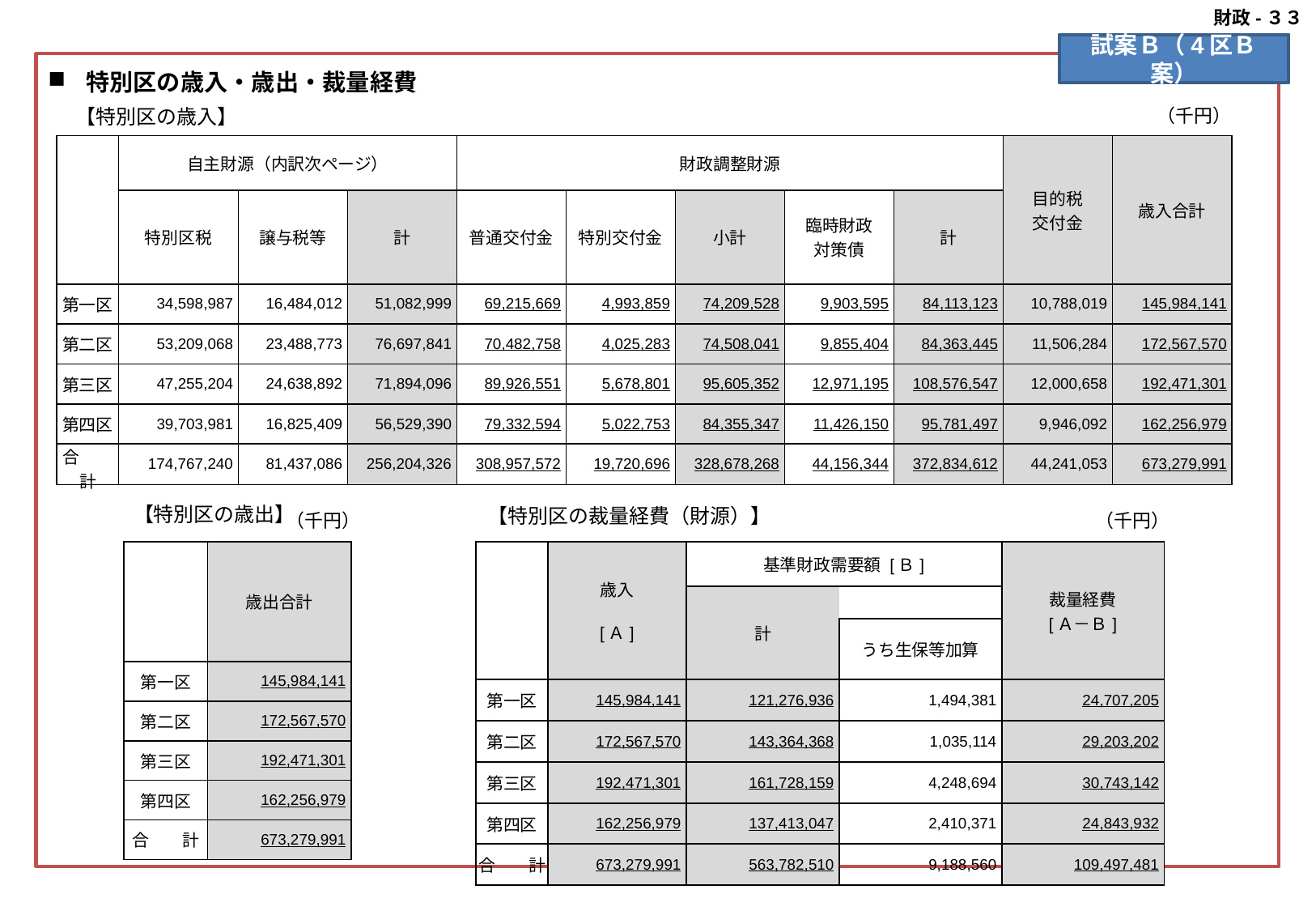

財政-３３
#
試案Ｂ（4区Ｂ案）
区割りＡ案

特別区の歳入・歳出・裁量経費

（千円）
【特別区の歳入】
|  | 自主財源（内訳次ページ） |  |  | 財政調整財源 |  |  |  |  | 目的税 交付金 | 歳入合計 |
| --- | --- | --- | --- | --- | --- | --- | --- | --- | --- | --- |
|  | 特別区税 | 譲与税等 | 計 | 普通交付金 | 特別交付金 | 小計 | 臨時財政 対策債 | 計 |  |  |
| 第一区 | 34,598,987 | 16,484,012 | 51,082,999 | 69,215,669 | 4,993,859 | 74,209,528 | 9,903,595 | 84,113,123 | 10,788,019 | 145,984,141 |
| 第二区 | 53,209,068 | 23,488,773 | 76,697,841 | 70,482,758 | 4,025,283 | 74,508,041 | 9,855,404 | 84,363,445 | 11,506,284 | 172,567,570 |
| 第三区 | 47,255,204 | 24,638,892 | 71,894,096 | 89,926,551 | 5,678,801 | 95,605,352 | 12,971,195 | 108,576,547 | 12,000,658 | 192,471,301 |
| 第四区 | 39,703,981 | 16,825,409 | 56,529,390 | 79,332,594 | 5,022,753 | 84,355,347 | 11,426,150 | 95,781,497 | 9,946,092 | 162,256,979 |
| 合　　計 | 174,767,240 | 81,437,086 | 256,204,326 | 308,957,572 | 19,720,696 | 328,678,268 | 44,156,344 | 372,834,612 | 44,241,053 | 673,279,991 |
【特別区の歳出】
【特別区の裁量経費（財源）】
（千円）
（千円）
|  | 歳出合計 |
| --- | --- |
| 第一区 | 145,984,141 |
| 第二区 | 172,567,570 |
| 第三区 | 192,471,301 |
| 第四区 | 162,256,979 |
| 合　　計 | 673,279,991 |
|  | 歳入 [Ａ] | 基準財政需要額 [Ｂ] |  | 裁量経費 [Ａ－Ｂ] |
| --- | --- | --- | --- | --- |
|  |  | 計 |  |  |
|  |  |  | うち生保等加算 |  |
| 第一区 | 145,984,141 | 121,276,936 | 1,494,381 | 24,707,205 |
| 第二区 | 172,567,570 | 143,364,368 | 1,035,114 | 29,203,202 |
| 第三区 | 192,471,301 | 161,728,159 | 4,248,694 | 30,743,142 |
| 第四区 | 162,256,979 | 137,413,047 | 2,410,371 | 24,843,932 |
| 合　　計 | 673,279,991 | 563,782,510 | 9,188,560 | 109,497,481 |